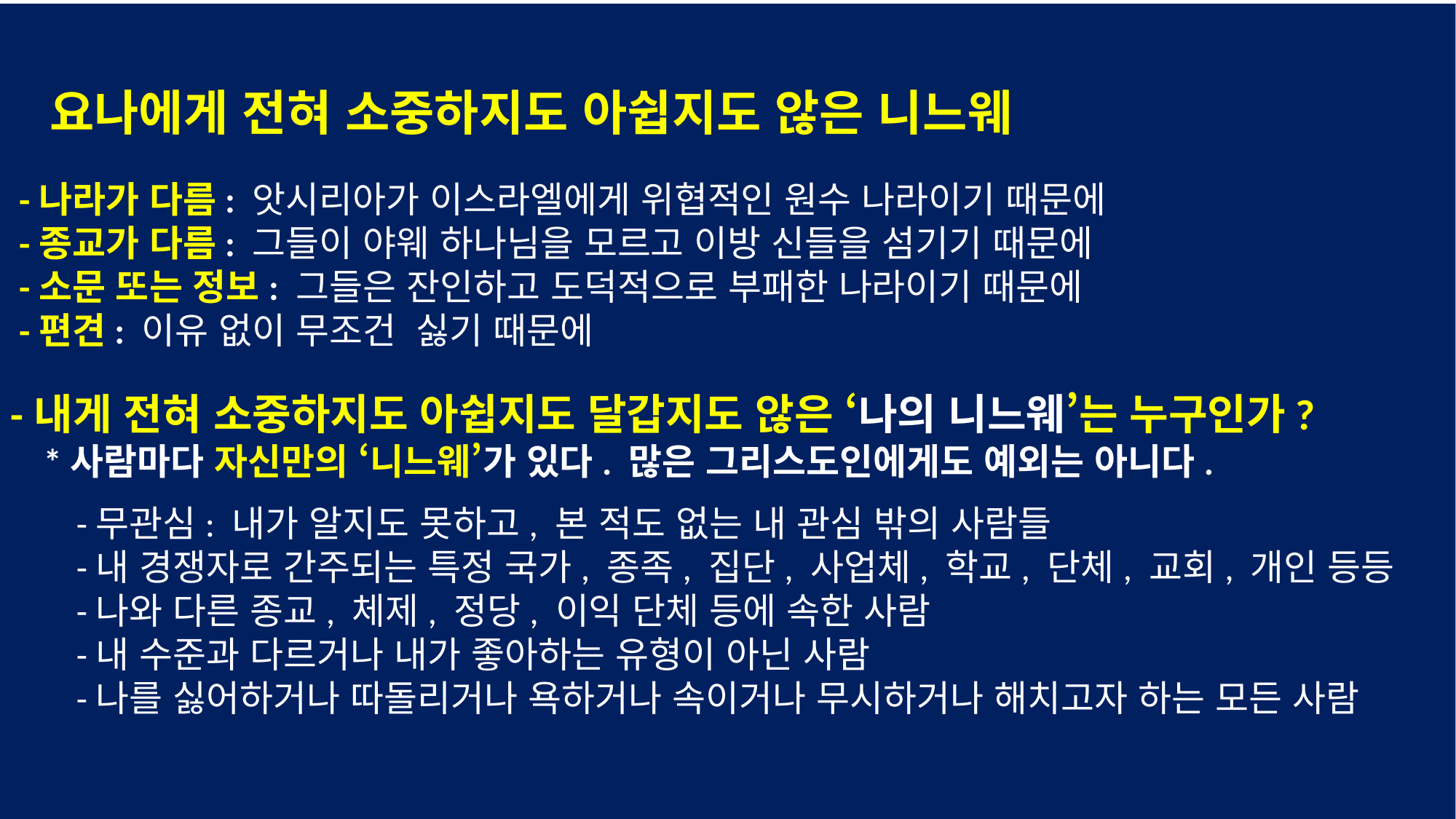

요나에게 전혀 소중하지도 아쉽지도 않은 니느웨

 -나라가 다름: 앗시리아가 이스라엘에게 위협적인 원수 나라이기 때문에
 -종교가 다름: 그들이 야웨 하나님을 모르고 이방 신들을 섬기기 때문에
 -소문 또는 정보: 그들은 잔인하고 도덕적으로 부패한 나라이기 때문에
 -편견: 이유 없이 무조건  싫기 때문에

-내게 전혀 소중하지도 아쉽지도 달갑지도 않은 ‘나의 니느웨’는 누구인가?
    *사람마다 자신만의 ‘니느웨’가 있다. 많은 그리스도인에게도 예외는 아니다.

        -무관심: 내가 알지도 못하고, 본 적도 없는 내 관심 밖의 사람들
        -내 경쟁자로 간주되는 특정 국가, 종족, 집단, 사업체, 학교, 단체, 교회, 개인 등등
        -나와 다른 종교, 체제, 정당, 이익 단체 등에 속한 사람
        -내 수준과 다르거나 내가 좋아하는 유형이 아닌 사람
        -나를 싫어하거나 따돌리거나 욕하거나 속이거나 무시하거나 해치고자 하는 모든 사람